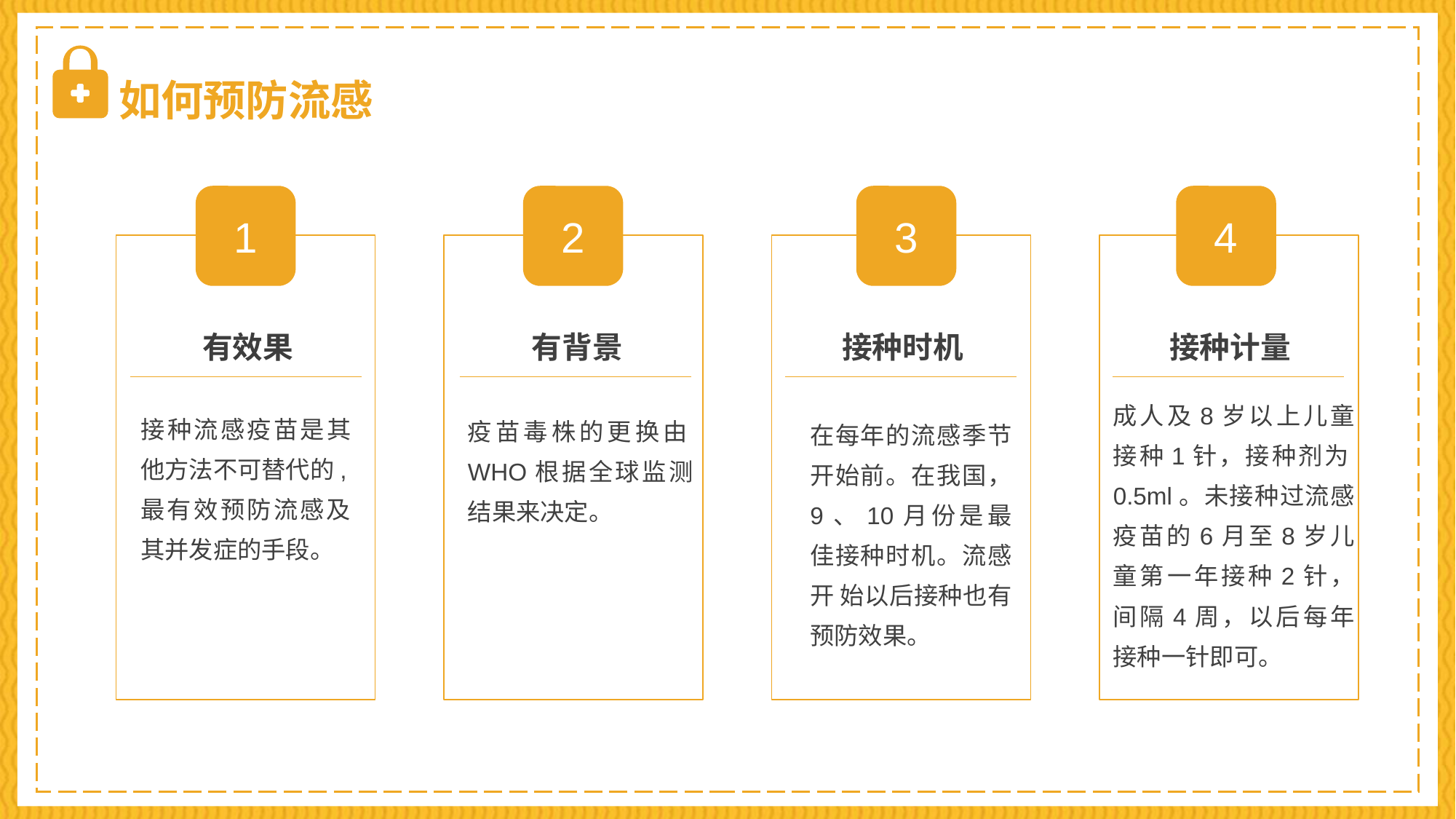

如何预防流感
1
2
3
4

有效果
有背景
接种时机
接种计量
成人及8岁以上儿童接种1针，接种剂为0.5ml。未接种过流感疫苗的6月至8岁儿童第一年接种2针，间隔4周，以后每年接种一针即可。
接种流感疫苗是其他方法不可替代的,最有效预防流感及其并发症的手段。
疫苗毒株的更换由WHO根据全球监测结果来决定。
在每年的流感季节开始前。在我国， 9、10月份是最佳接种时机。流感开 始以后接种也有预防效果。